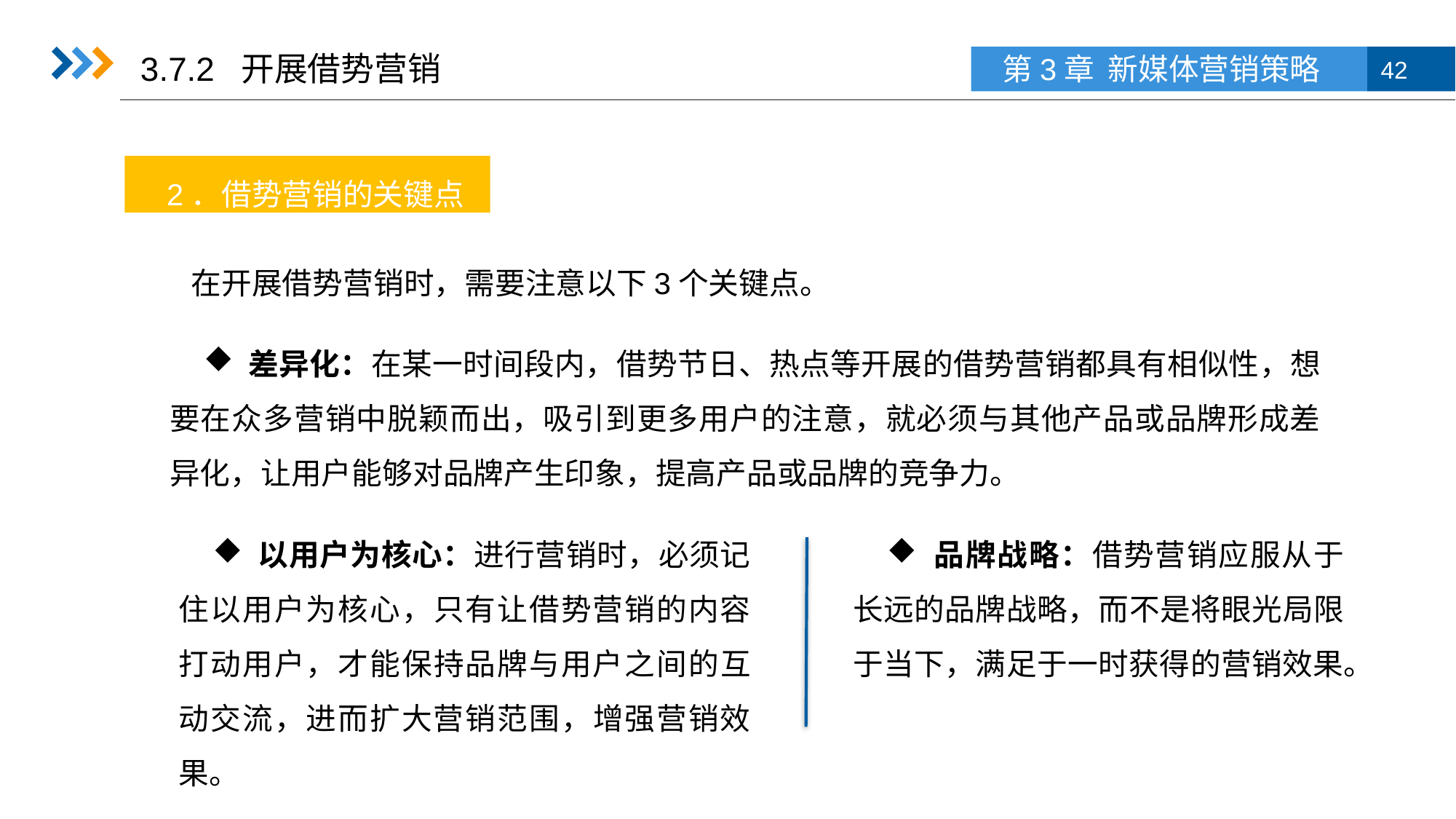

3.7.2  开展借势营销
2．借势营销的关键点
在开展借势营销时，需要注意以下3个关键点。
 差异化：在某一时间段内，借势节日、热点等开展的借势营销都具有相似性，想要在众多营销中脱颖而出，吸引到更多用户的注意，就必须与其他产品或品牌形成差异化，让用户能够对品牌产生印象，提高产品或品牌的竞争力。
 以用户为核心：进行营销时，必须记住以用户为核心，只有让借势营销的内容打动用户，才能保持品牌与用户之间的互动交流，进而扩大营销范围，增强营销效果。
 品牌战略：借势营销应服从于长远的品牌战略，而不是将眼光局限于当下，满足于一时获得的营销效果。